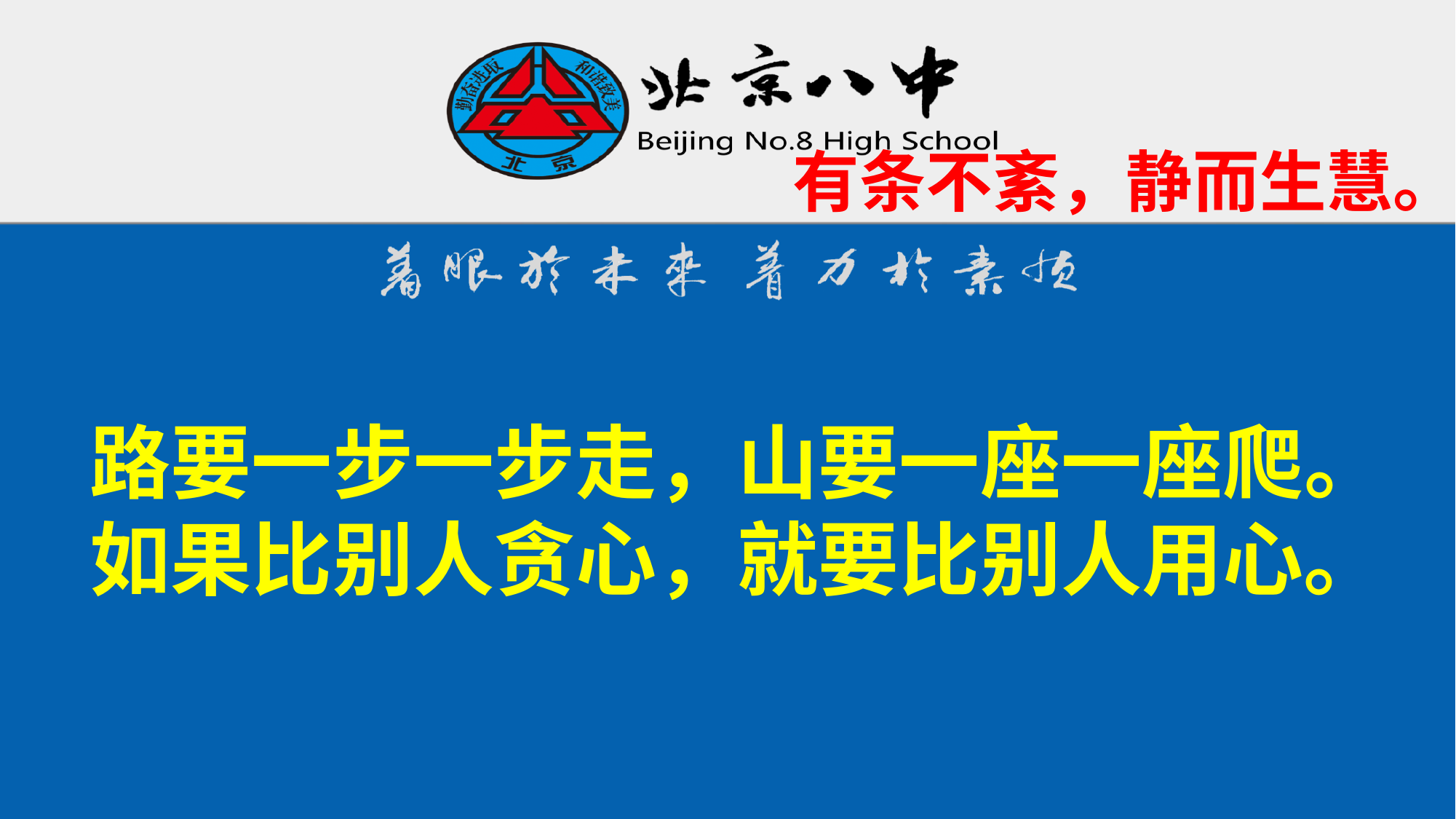

有条不紊，静而生慧。
路要一步一步走，山要一座一座爬。
如果比别人贪心，就要比别人用心。